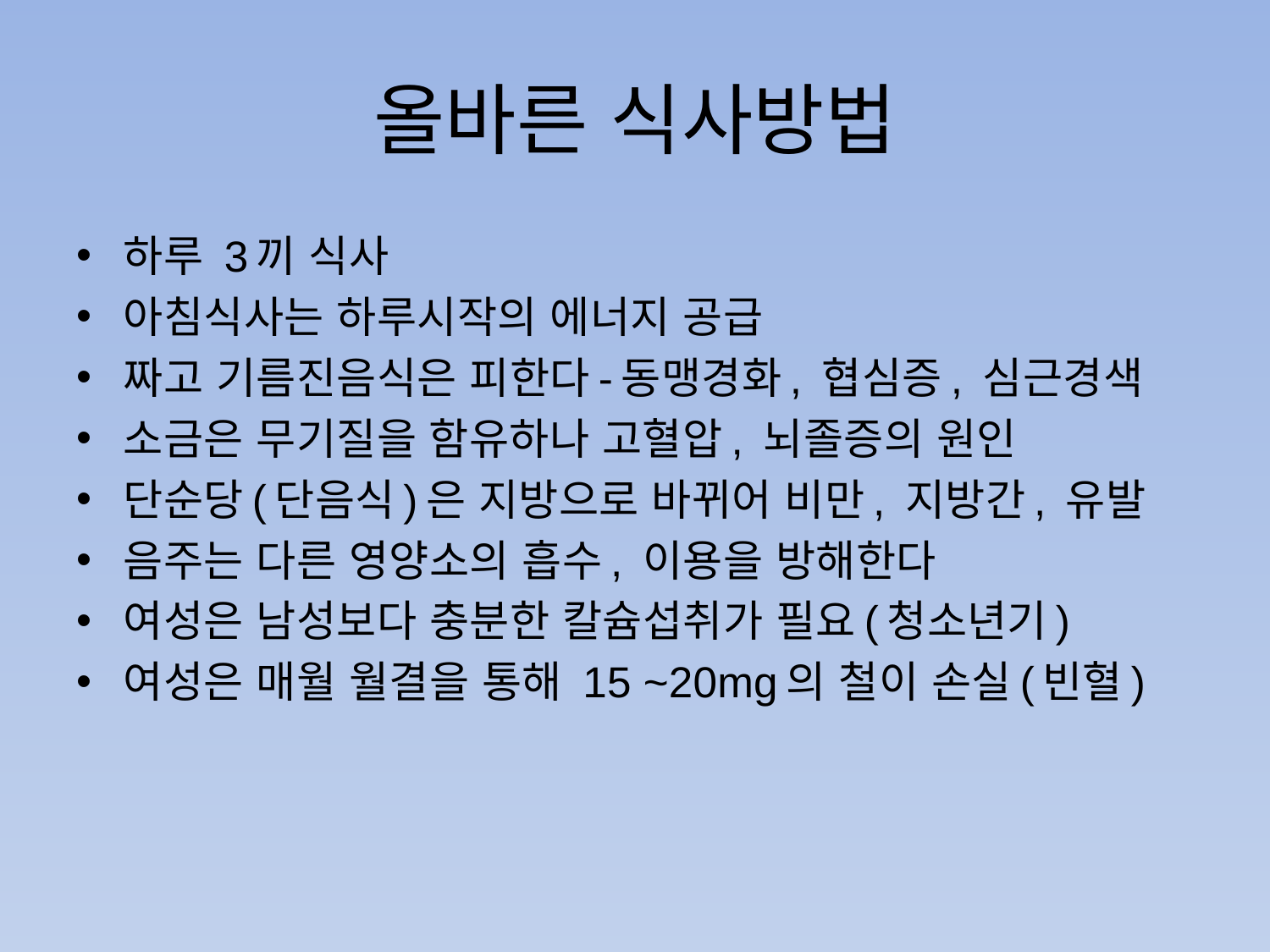

# 올바른 식사방법
하루 3끼 식사
아침식사는 하루시작의 에너지 공급
짜고 기름진음식은 피한다-동맹경화, 협심증, 심근경색
소금은 무기질을 함유하나 고혈압, 뇌졸증의 원인
단순당(단음식)은 지방으로 바뀌어 비만, 지방간, 유발
음주는 다른 영양소의 흡수, 이용을 방해한다
여성은 남성보다 충분한 칼슘섭취가 필요(청소년기)
여성은 매월 월결을 통해 15 ~20mg의 철이 손실(빈혈)